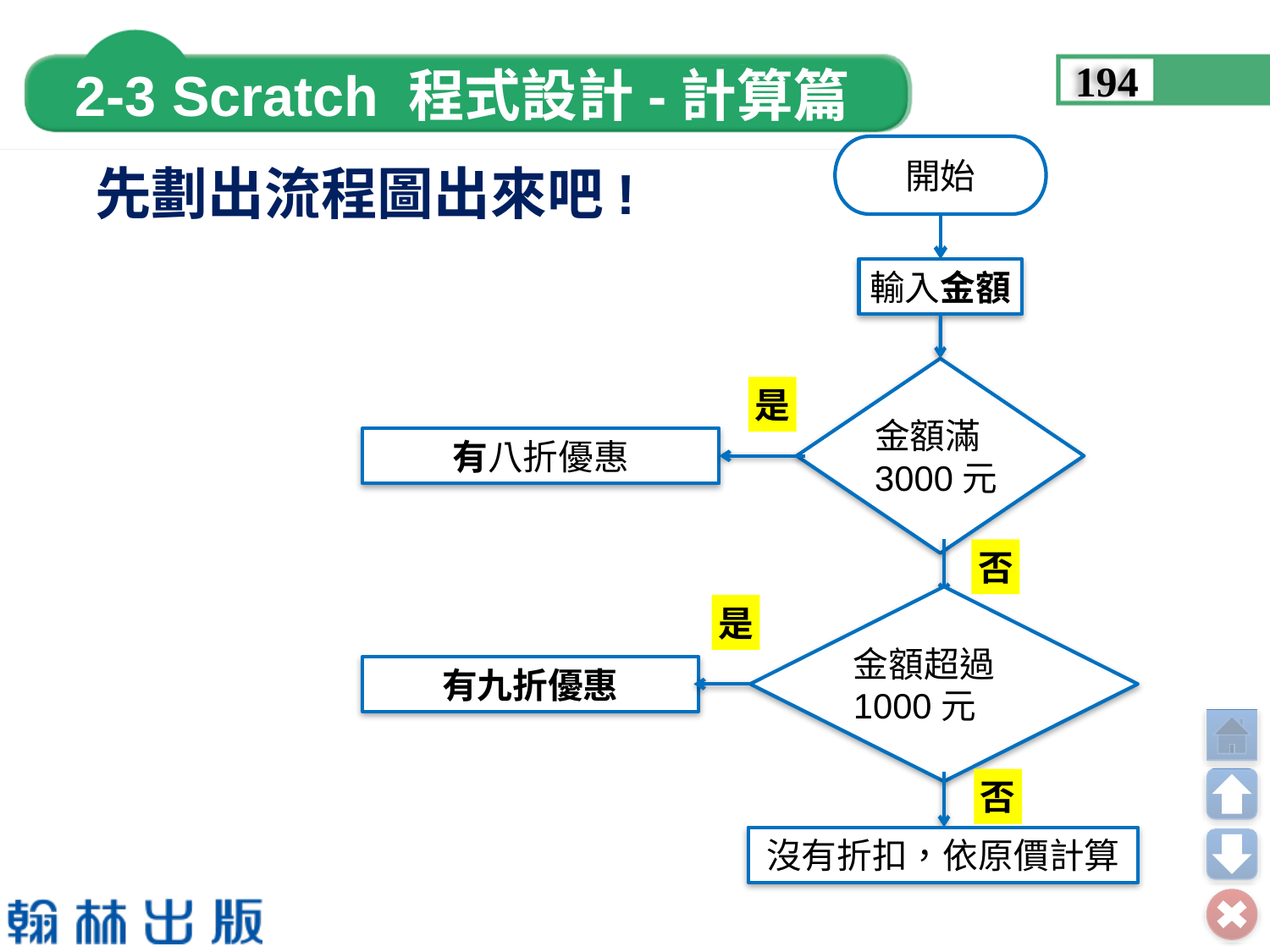

194
開始
 先劃出流程圖出來吧!

輸入金額
金額滿3000元
是
有八折優惠
否
金額超過1000元
是
有九折優惠
否
沒有折扣，依原價計算